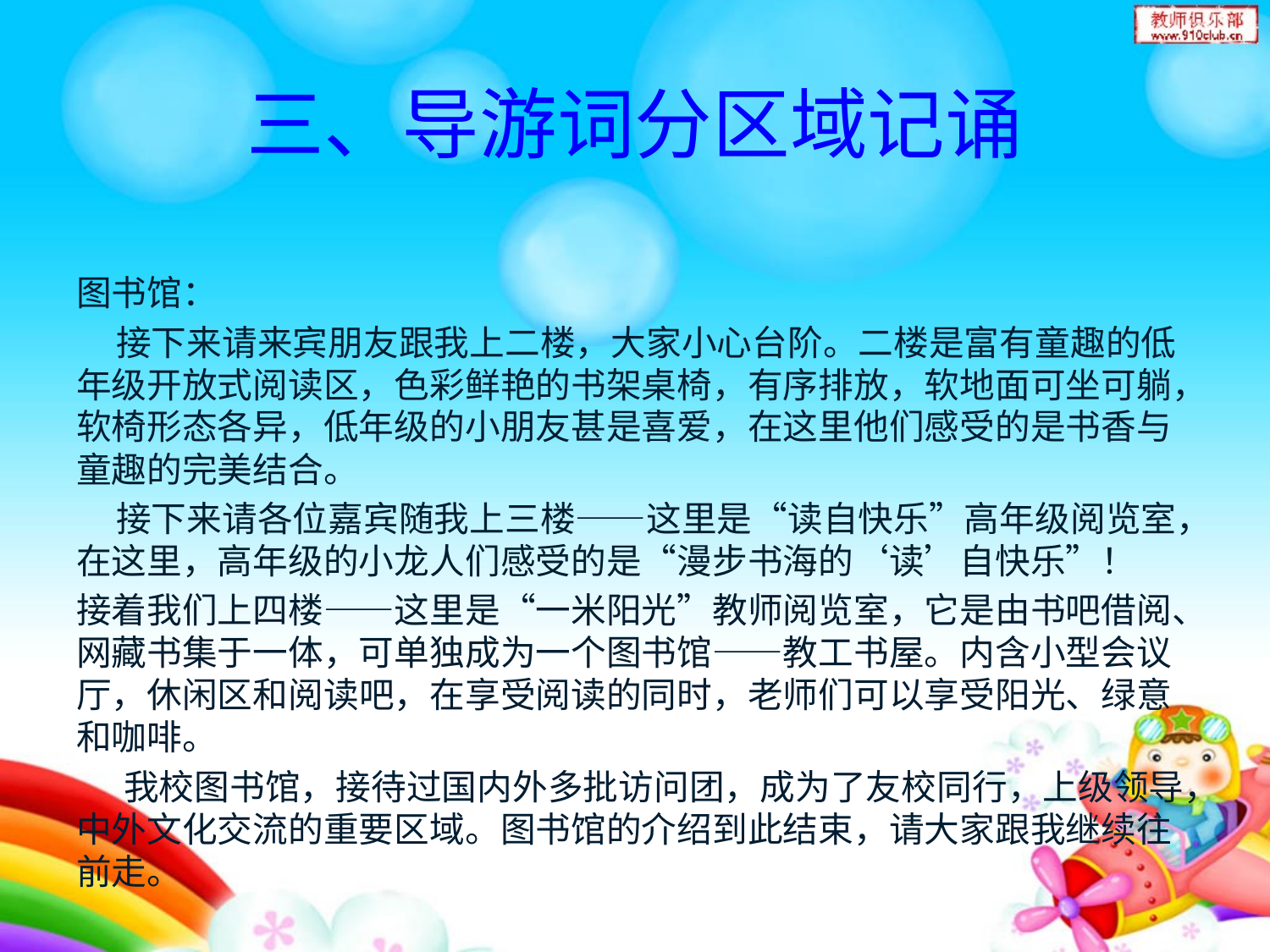

# 三、导游词分区域记诵
图书馆：
    接下来请来宾朋友跟我上二楼，大家小心台阶。二楼是富有童趣的低年级开放式阅读区，色彩鲜艳的书架桌椅，有序排放，软地面可坐可躺，软椅形态各异，低年级的小朋友甚是喜爱，在这里他们感受的是书香与童趣的完美结合。
    接下来请各位嘉宾随我上三楼——这里是“读自快乐”高年级阅览室，在这里，高年级的小龙人们感受的是“漫步书海的‘读’自快乐”！
接着我们上四楼——这里是“一米阳光”教师阅览室，它是由书吧借阅、网藏书集于一体，可单独成为一个图书馆——教工书屋。内含小型会议厅，休闲区和阅读吧，在享受阅读的同时，老师们可以享受阳光、绿意和咖啡。
     我校图书馆，接待过国内外多批访问团，成为了友校同行，上级领导，中外文化交流的重要区域。图书馆的介绍到此结束，请大家跟我继续往前走。